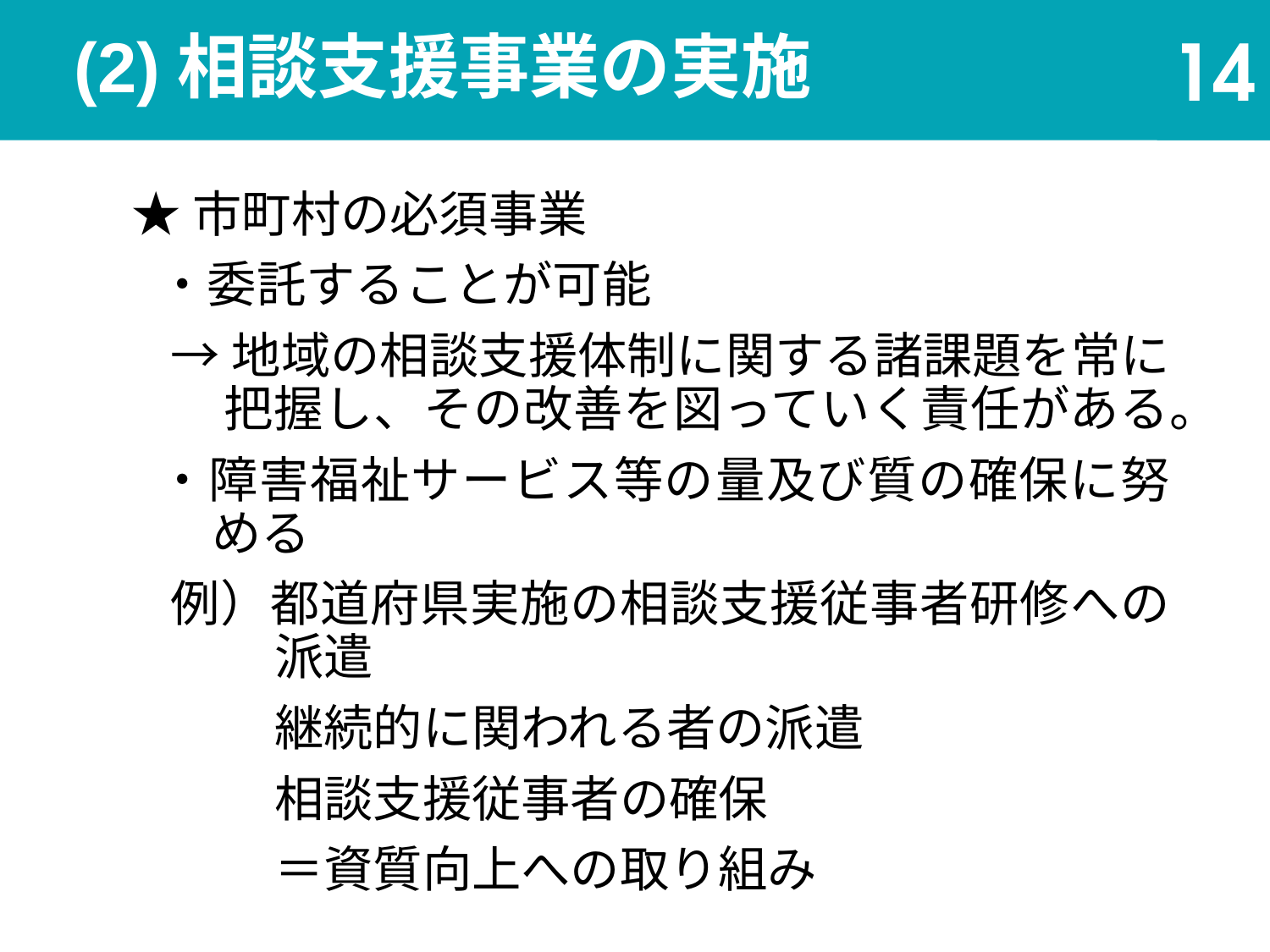

14
# (2)相談支援事業の実施
★市町村の必須事業
・委託することが可能
→地域の相談支援体制に関する諸課題を常に把握し、その改善を図っていく責任がある。
・障害福祉サービス等の量及び質の確保に努める
例）都道府県実施の相談支援従事者研修への派遣
継続的に関われる者の派遣
相談支援従事者の確保
＝資質向上への取り組み